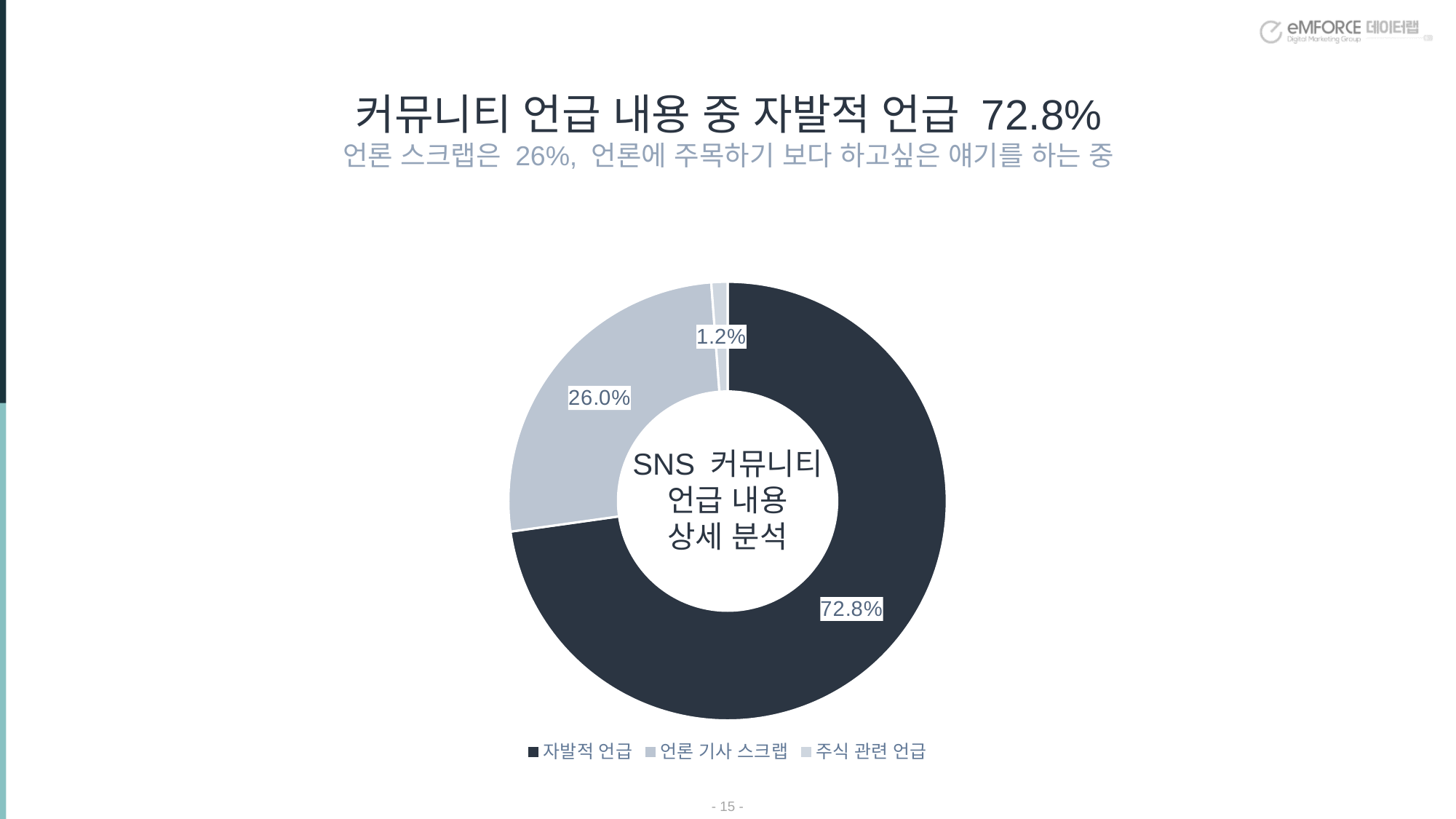

커뮤니티 언급 내용 중 자발적 언급 72.8%
언론 스크랩은 26%, 언론에 주목하기 보다 하고싶은 얘기를 하는 중

### Chart

| Category | 판매 |
|---|---|
| 자발적 언급 | 4763.0 |
| 언론 기사 스크랩 | 1704.0 |
| 주식 관련 언급 | 78.0 |
SNS 커뮤니티
언급 내용
상세 분석
- 15 -